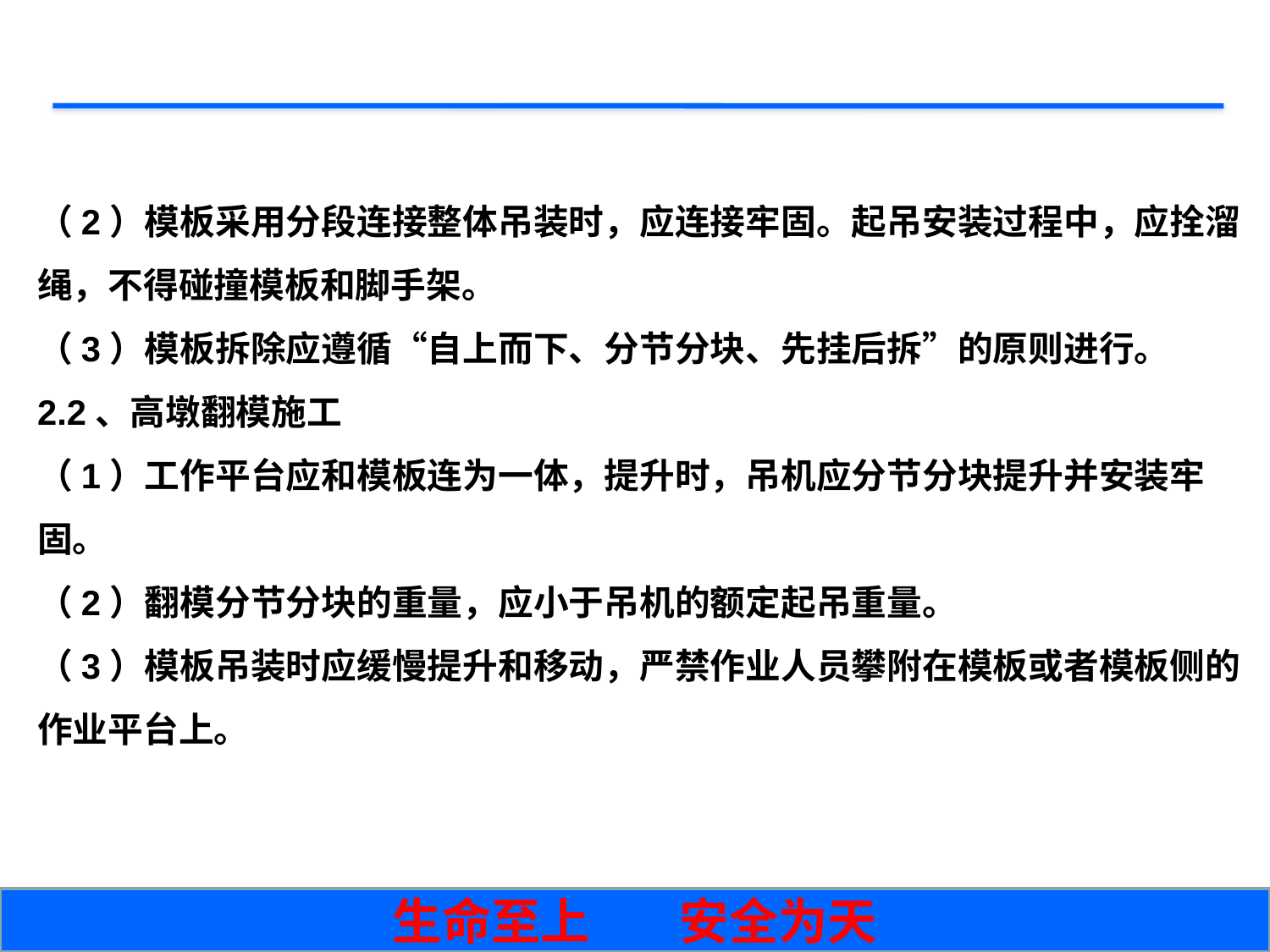

（2）模板采用分段连接整体吊装时，应连接牢固。起吊安装过程中，应拴溜绳，不得碰撞模板和脚手架。
（3）模板拆除应遵循“自上而下、分节分块、先挂后拆”的原则进行。
2.2、高墩翻模施工
（1）工作平台应和模板连为一体，提升时，吊机应分节分块提升并安装牢固。
（2）翻模分节分块的重量，应小于吊机的额定起吊重量。
（3）模板吊装时应缓慢提升和移动，严禁作业人员攀附在模板或者模板侧的作业平台上。